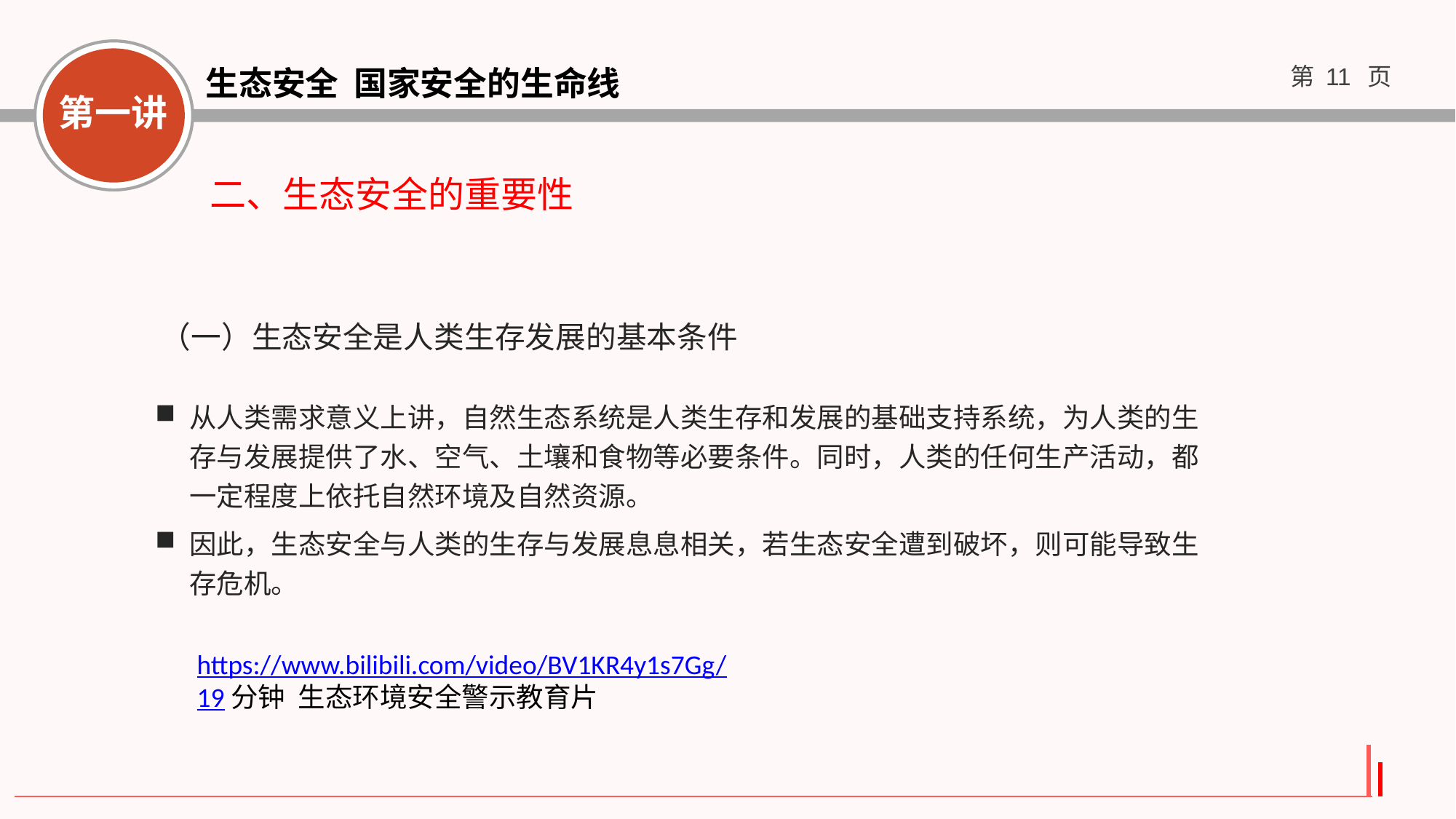

二、生态安全的重要性
（一）生态安全是人类生存发展的基本条件
从人类需求意义上讲，自然生态系统是人类生存和发展的基础支持系统，为人类的生存与发展提供了水、空气、土壤和食物等必要条件。同时，人类的任何生产活动，都一定程度上依托自然环境及自然资源。
因此，生态安全与人类的生存与发展息息相关，若生态安全遭到破坏，则可能导致生存危机。
https://www.bilibili.com/video/BV1KR4y1s7Gg/19分钟  生态环境安全警示教育片